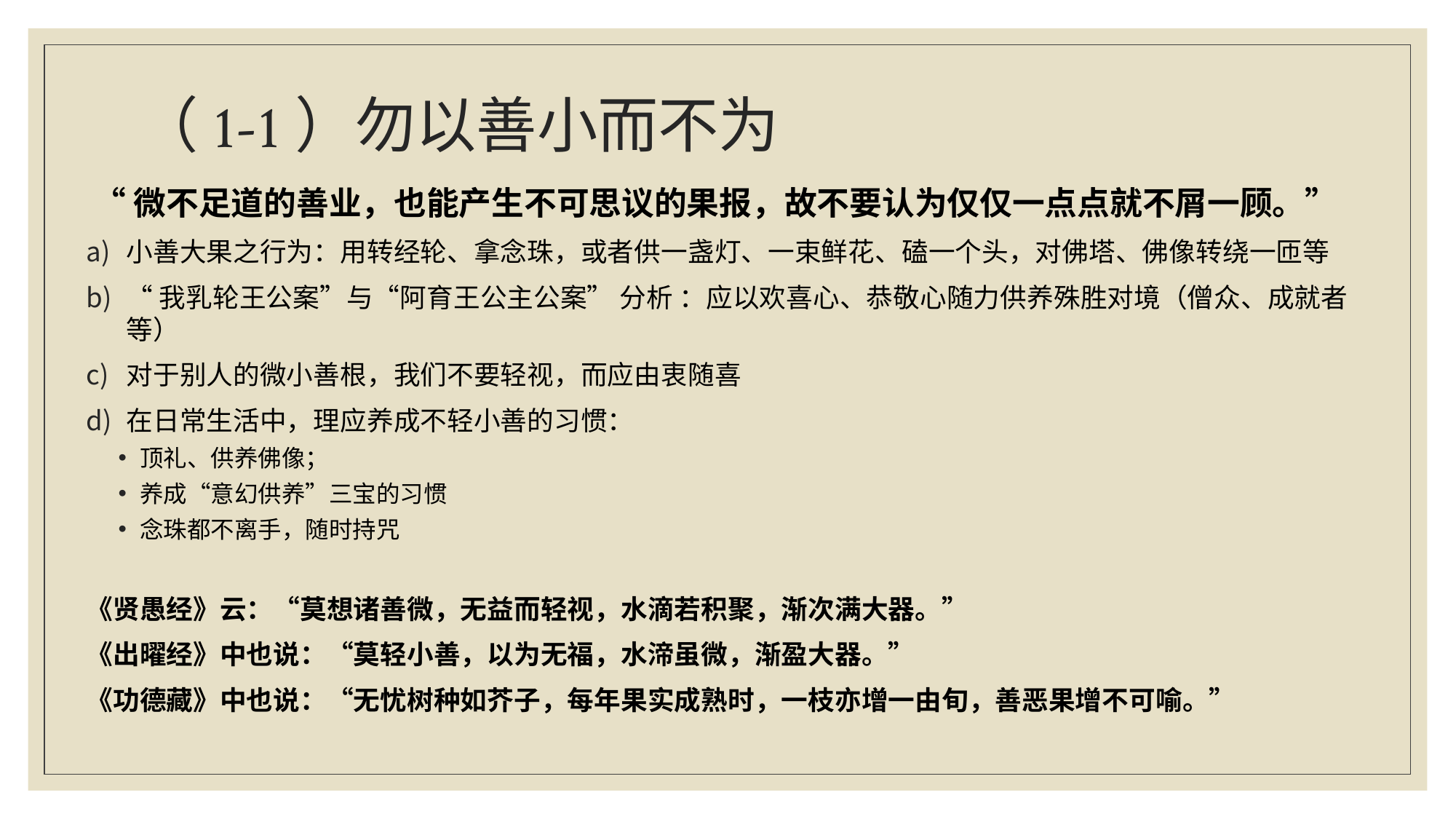

# （1-1）勿以善小而不为
 “微不足道的善业，也能产生不可思议的果报，故不要认为仅仅一点点就不屑一顾。”
小善大果之行为：用转经轮、拿念珠，或者供一盏灯、一束鲜花、磕一个头，对佛塔、佛像转绕一匝等
“我乳轮王公案”与“阿育王公主公案” 分析 ：应以欢喜心、恭敬心随力供养殊胜对境（僧众、成就者等）
对于别人的微小善根，我们不要轻视，而应由衷随喜
在日常生活中，理应养成不轻小善的习惯：
顶礼、供养佛像；
养成“意幻供养”三宝的习惯
念珠都不离手，随时持咒

《贤愚经》云：“莫想诸善微，无益而轻视，水滴若积聚，渐次满大器。”
《出曜经》中也说：“莫轻小善，以为无福，水渧虽微，渐盈大器。”
《功德藏》中也说：“无忧树种如芥子，每年果实成熟时，一枝亦增一由旬，善恶果增不可喻。”